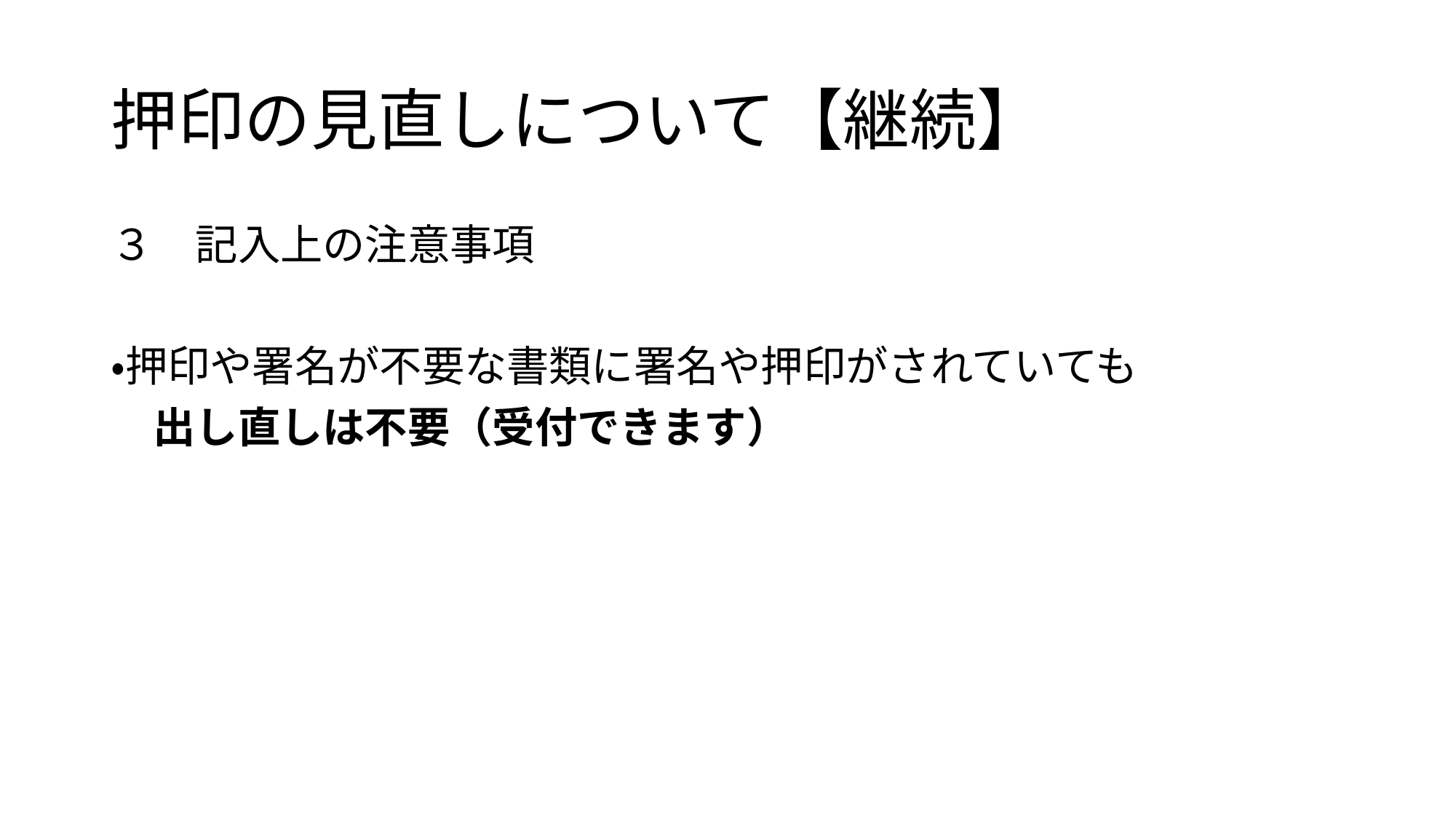

# 押印の見直しについて【継続】
３　記入上の注意事項

・押印や署名が不要な書類に署名や押印がされていても
　出し直しは不要（受付できます）